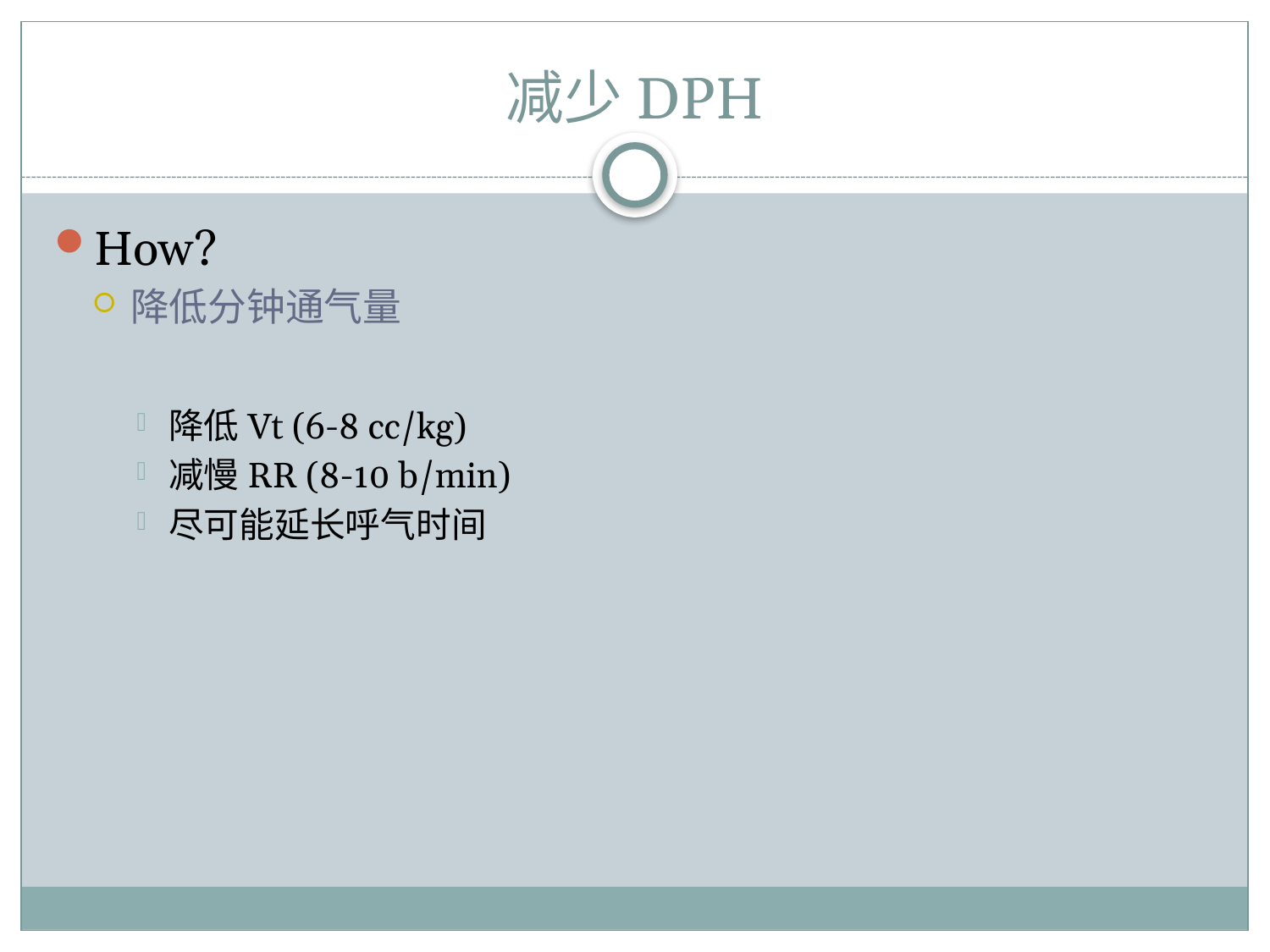

# 减少DPH
How?
降低分钟通气量

降低Vt (6-8 cc/kg)
减慢RR (8-10 b/min)
尽可能延长呼气时间